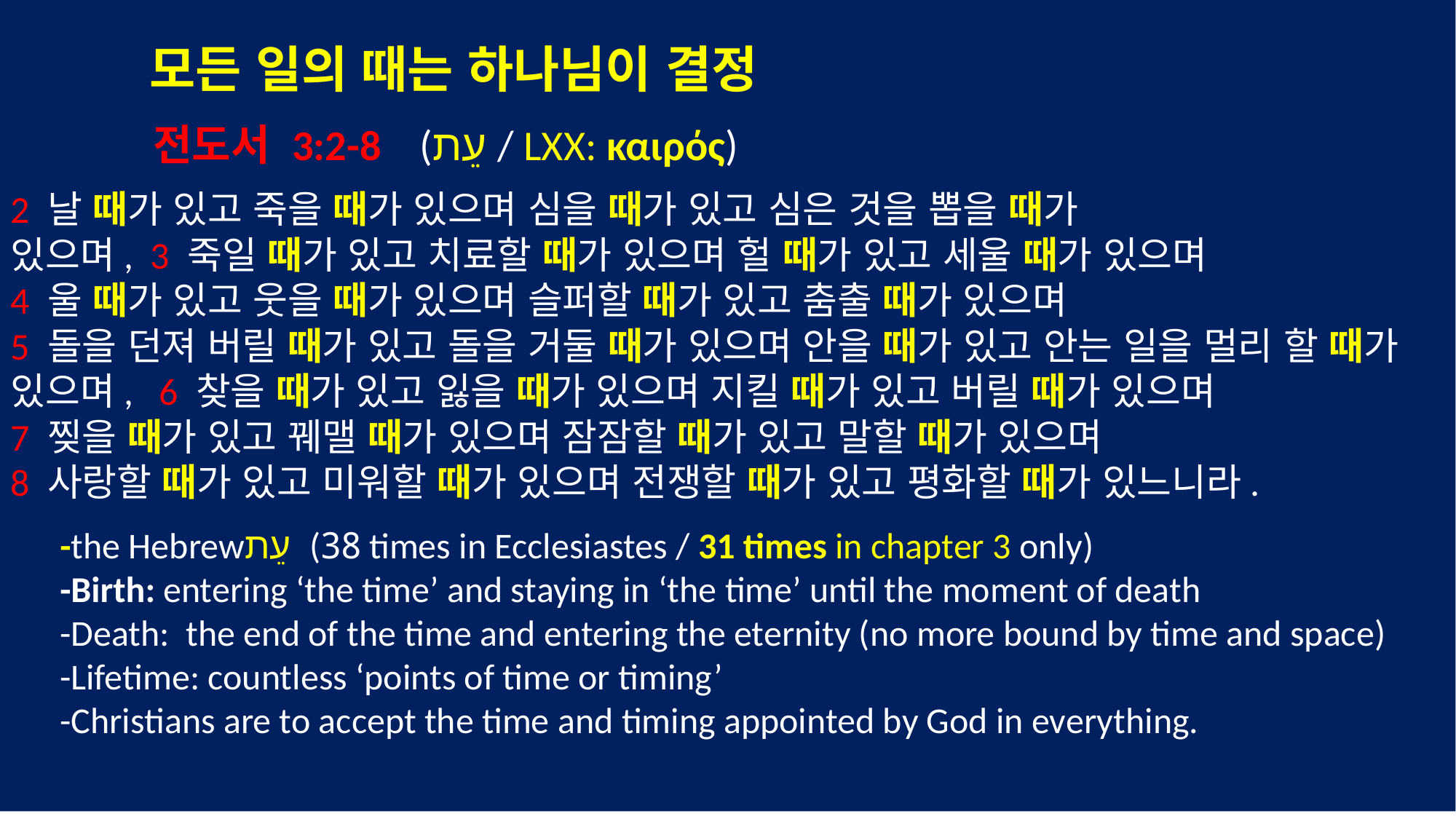

모든 일의 때는 하나님이 결정

            전도서 3:2-8    (עֵת / LXX: καιρός)

2 날 때가 있고 죽을 때가 있으며 심을 때가 있고 심은 것을 뽑을 때가
있으며,  3 죽일 때가 있고 치료할 때가 있으며 헐 때가 있고 세울 때가 있으며
4 울 때가 있고 웃을 때가 있으며 슬퍼할 때가 있고 춤출 때가 있으며
5 돌을 던져 버릴 때가 있고 돌을 거둘 때가 있으며 안을 때가 있고 안는 일을 멀리 할 때가 있으며,   6 찾을 때가 있고 잃을 때가 있으며 지킬 때가 있고 버릴 때가 있으며
7 찢을 때가 있고 꿰맬 때가 있으며 잠잠할 때가 있고 말할 때가 있으며
8 사랑할 때가 있고 미워할 때가 있으며 전쟁할 때가 있고 평화할 때가 있느니라.

      -the Hebrewעֵת  (38 times in Ecclesiastes / 31 times in chapter 3 only)
      -Birth: entering ‘the time’ and staying in ‘the time’ until the moment of death
      -Death:  the end of the time and entering the eternity (no more bound by time and space)
      -Lifetime: countless ‘points of time or timing’
      -Christians are to accept the time and timing appointed by God in everything.